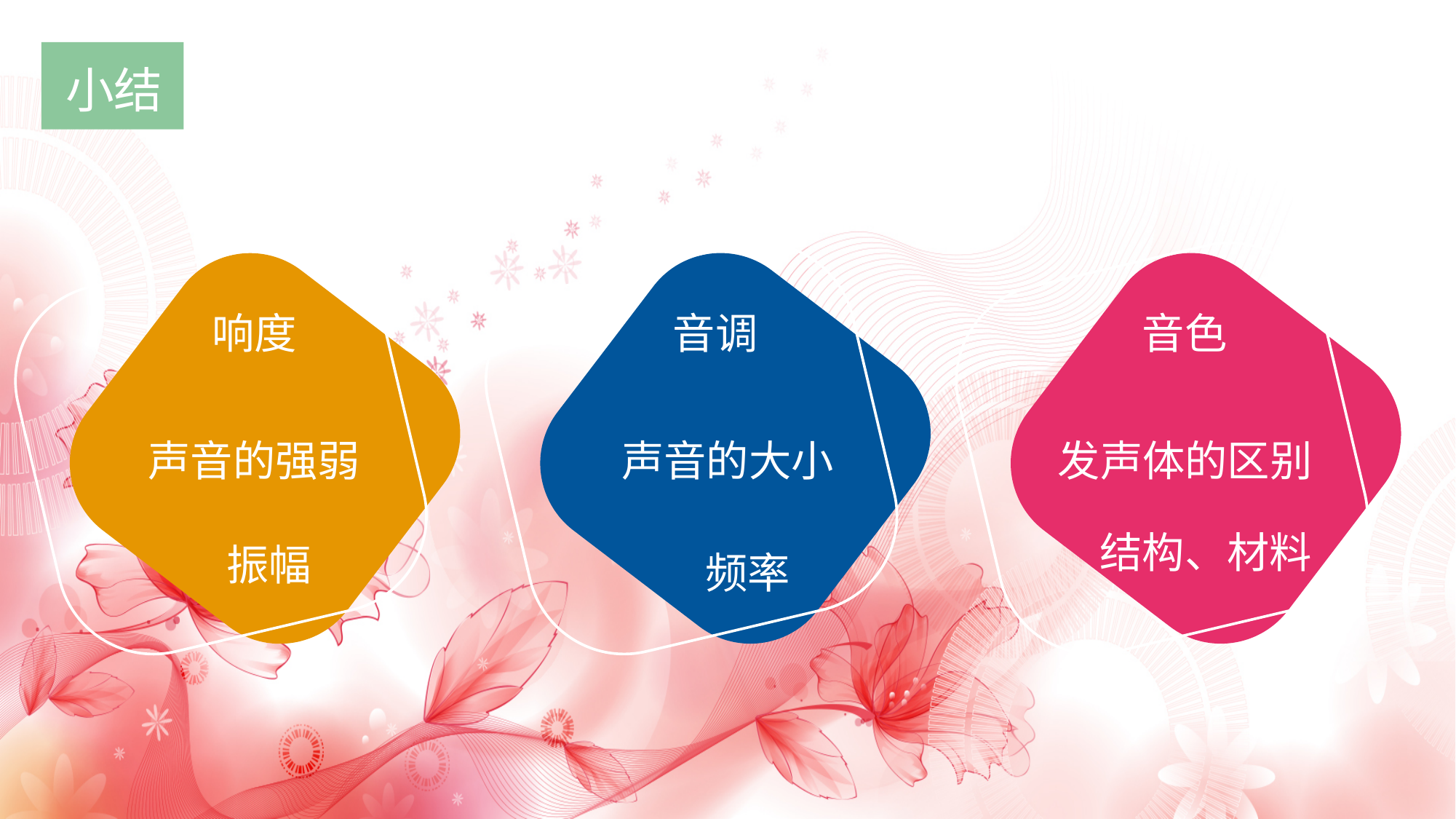

小结

响度
音调
音色
声音的强弱
声音的大小
发声体的区别
结构、材料
振幅
频率